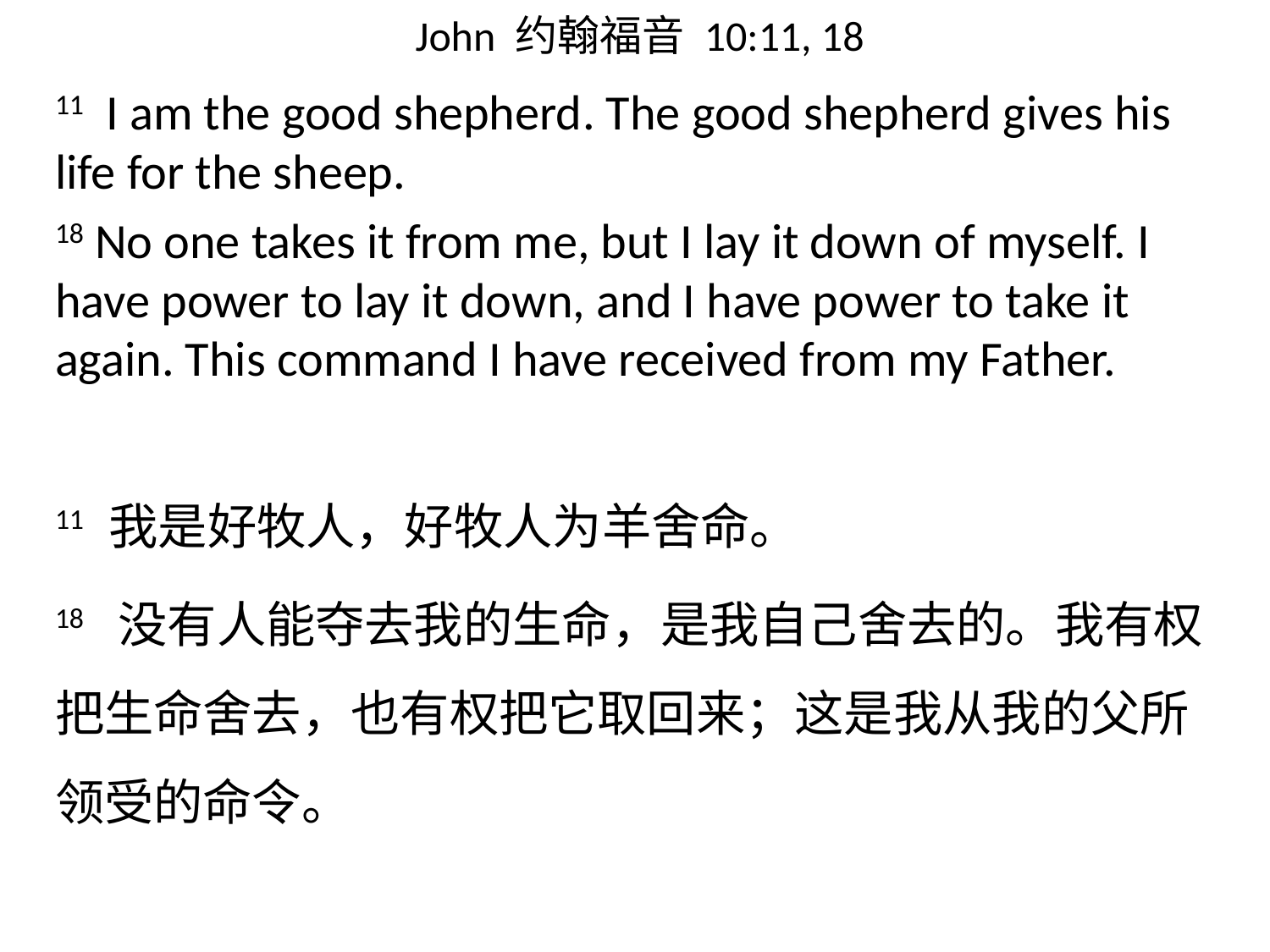

# John 约翰福音 10:11, 18
11  I am the good shepherd. The good shepherd gives his life for the sheep.
18 No one takes it from me, but I lay it down of myself. I have power to lay it down, and I have power to take it again. This command I have received from my Father.

11  我是好牧人，好牧人为羊舍命。
18  没有人能夺去我的生命，是我自己舍去的。我有权把生命舍去，也有权把它取回来；这是我从我的父所领受的命令。